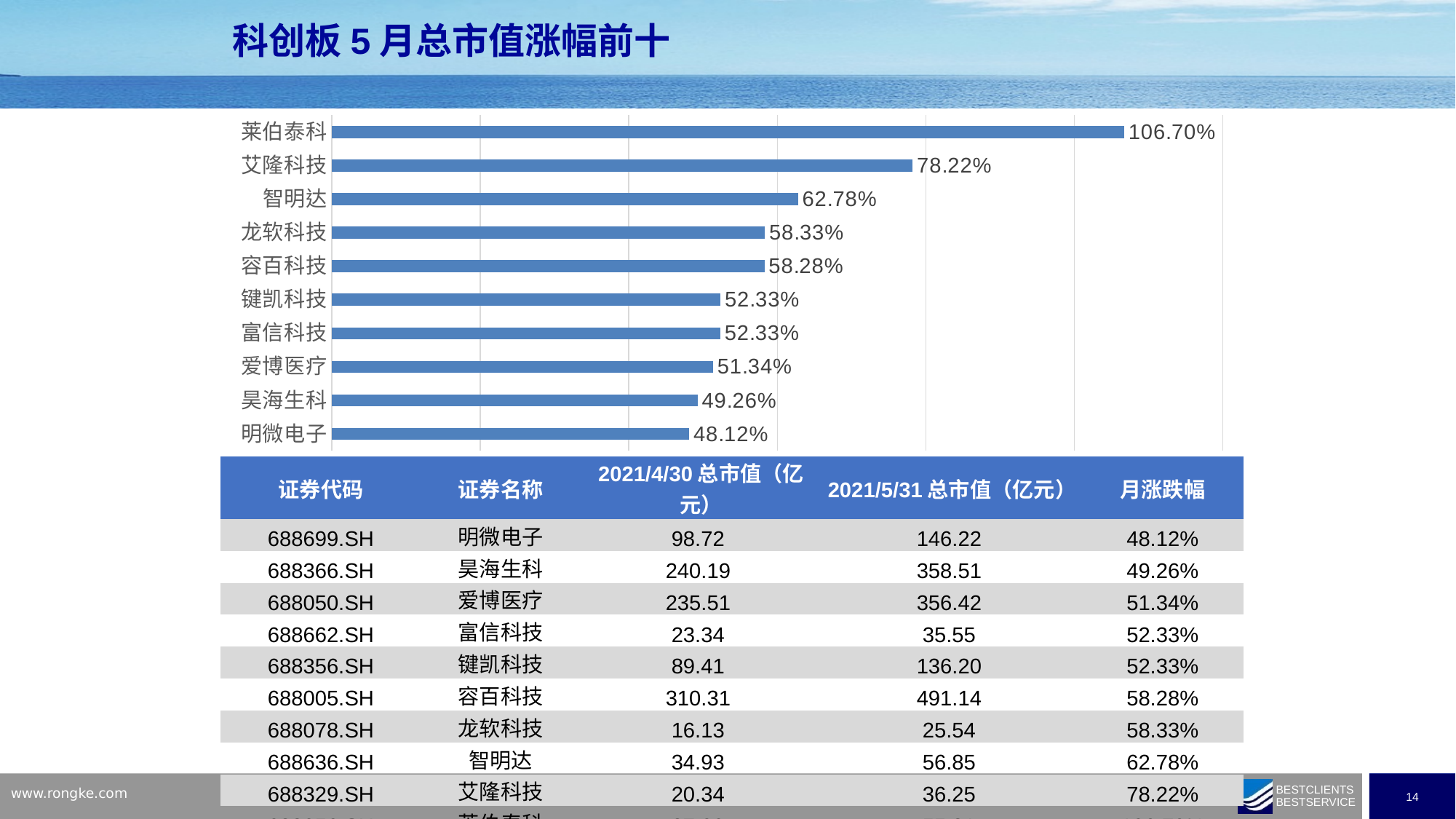

科创板5月总市值涨幅前十

### Chart

| Category |  |
|---|---|
| 明微电子 | 0.4812415247852946 |
| 昊海生科 | 0.49260975071696467 |
| 爱博医疗 | 0.5133928571428572 |
| 富信科技 | 0.5232514177693763 |
| 键凯科技 | 0.5232854650382497 |
| 容百科技 | 0.5827566320645905 |
| 龙软科技 | 0.5833333333333333 |
| 智明达 | 0.6277738010021476 |
| 艾隆科技 | 0.7821631878557878 |
| 莱伯泰科 | 1.066997518610422 |
| 证券代码 | 证券名称 | 2021/4/30总市值（亿元） | 2021/5/31总市值（亿元） | 月涨跌幅 |
| --- | --- | --- | --- | --- |
| 688699.SH | 明微电子 | 98.72 | 146.22 | 48.12% |
| 688366.SH | 昊海生科 | 240.19 | 358.51 | 49.26% |
| 688050.SH | 爱博医疗 | 235.51 | 356.42 | 51.34% |
| 688662.SH | 富信科技 | 23.34 | 35.55 | 52.33% |
| 688356.SH | 键凯科技 | 89.41 | 136.20 | 52.33% |
| 688005.SH | 容百科技 | 310.31 | 491.14 | 58.28% |
| 688078.SH | 龙软科技 | 16.13 | 25.54 | 58.33% |
| 688636.SH | 智明达 | 34.93 | 56.85 | 62.78% |
| 688329.SH | 艾隆科技 | 20.34 | 36.25 | 78.22% |
| 688056.SH | 莱伯泰科 | 27.00 | 55.81 | 106.70% |